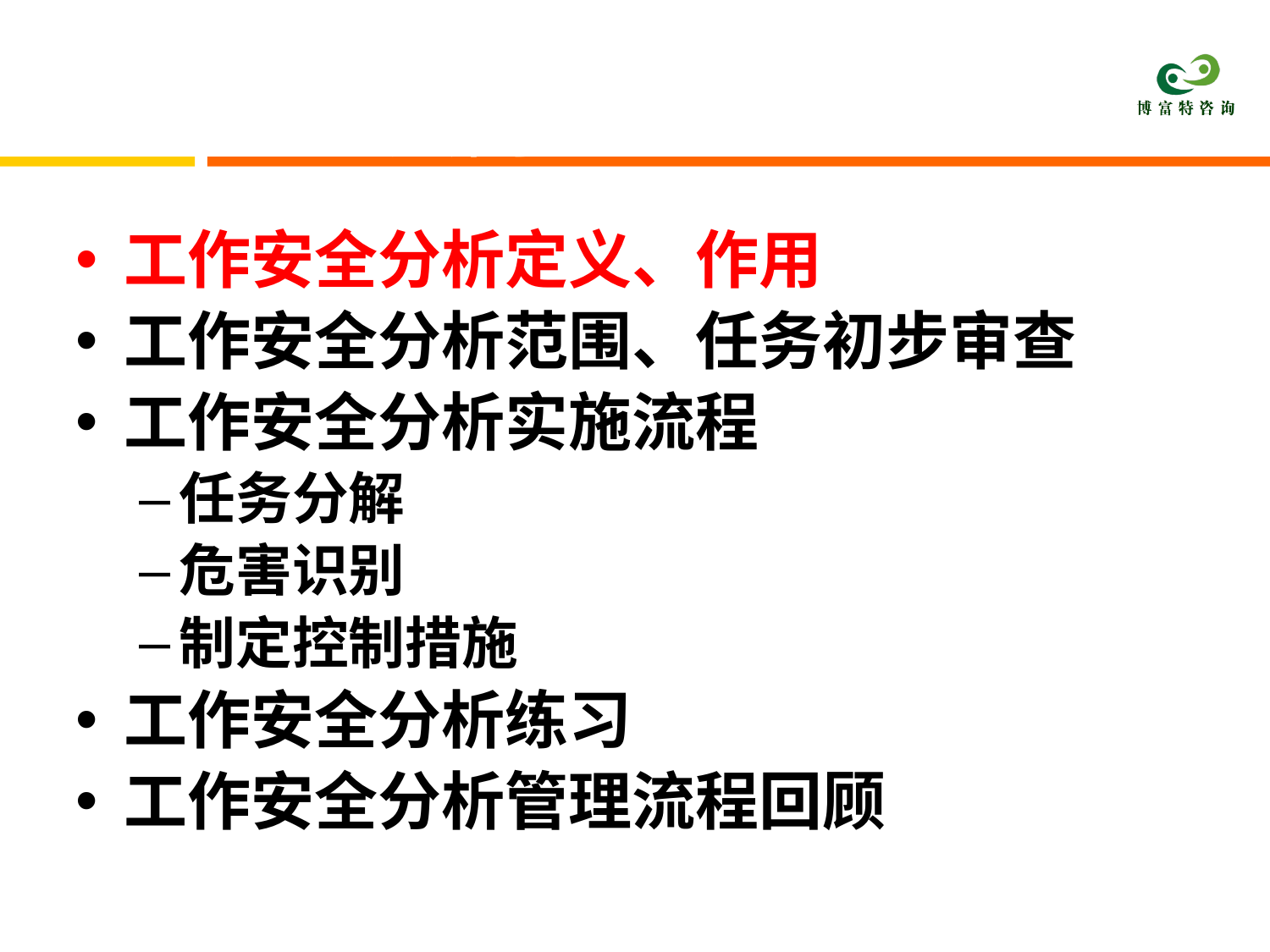

主要内容

工作安全分析定义、作用
工作安全分析范围、任务初步审查
工作安全分析实施流程
任务分解
危害识别
制定控制措施
工作安全分析练习
工作安全分析管理流程回顾